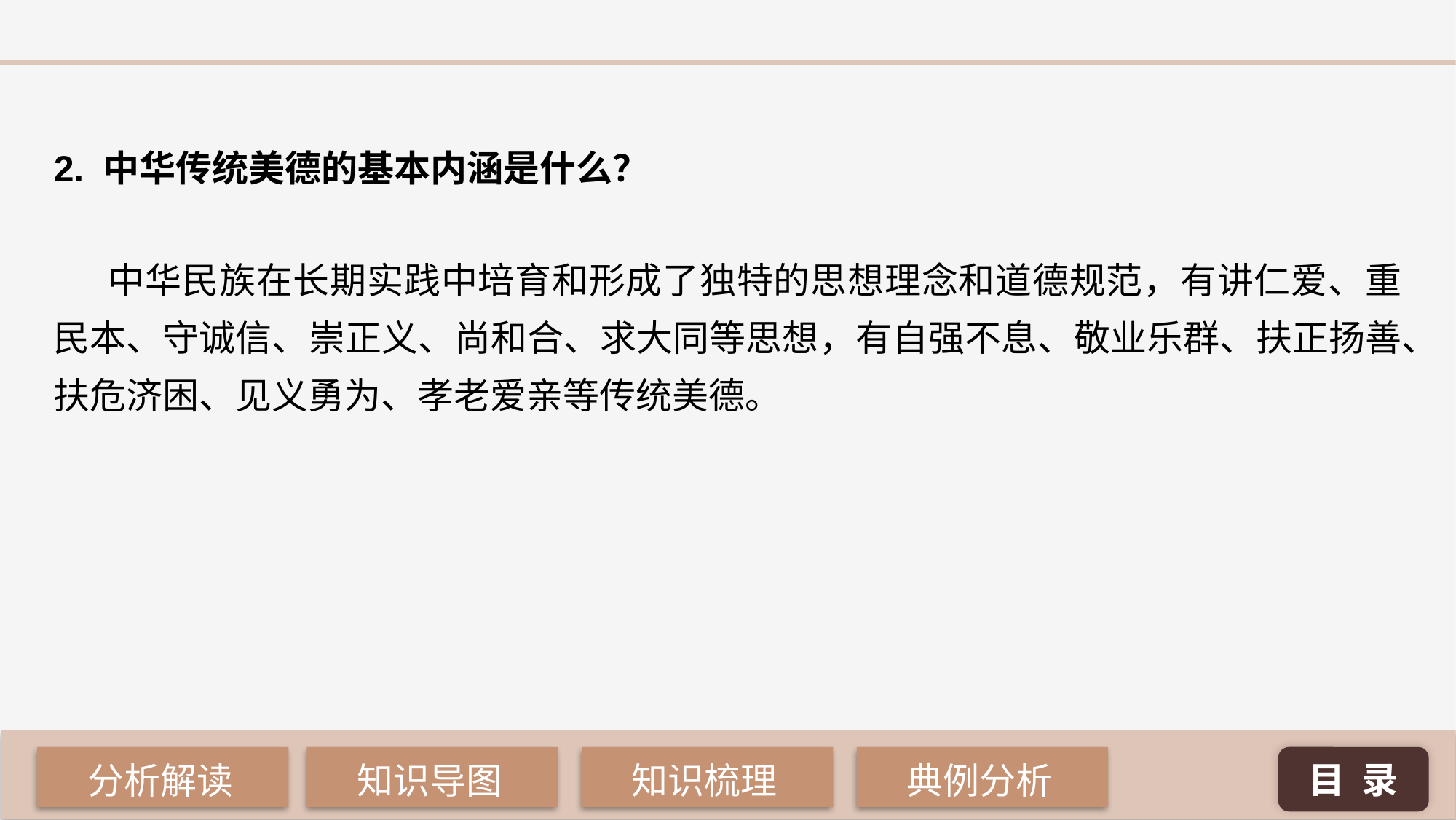

2. 中华传统美德的基本内涵是什么？
中华民族在长期实践中培育和形成了独特的思想理念和道德规范，有讲仁爱、重民本、守诚信、崇正义、尚和合、求大同等思想，有自强不息、敬业乐群、扶正扬善、扶危济困、见义勇为、孝老爱亲等传统美德。